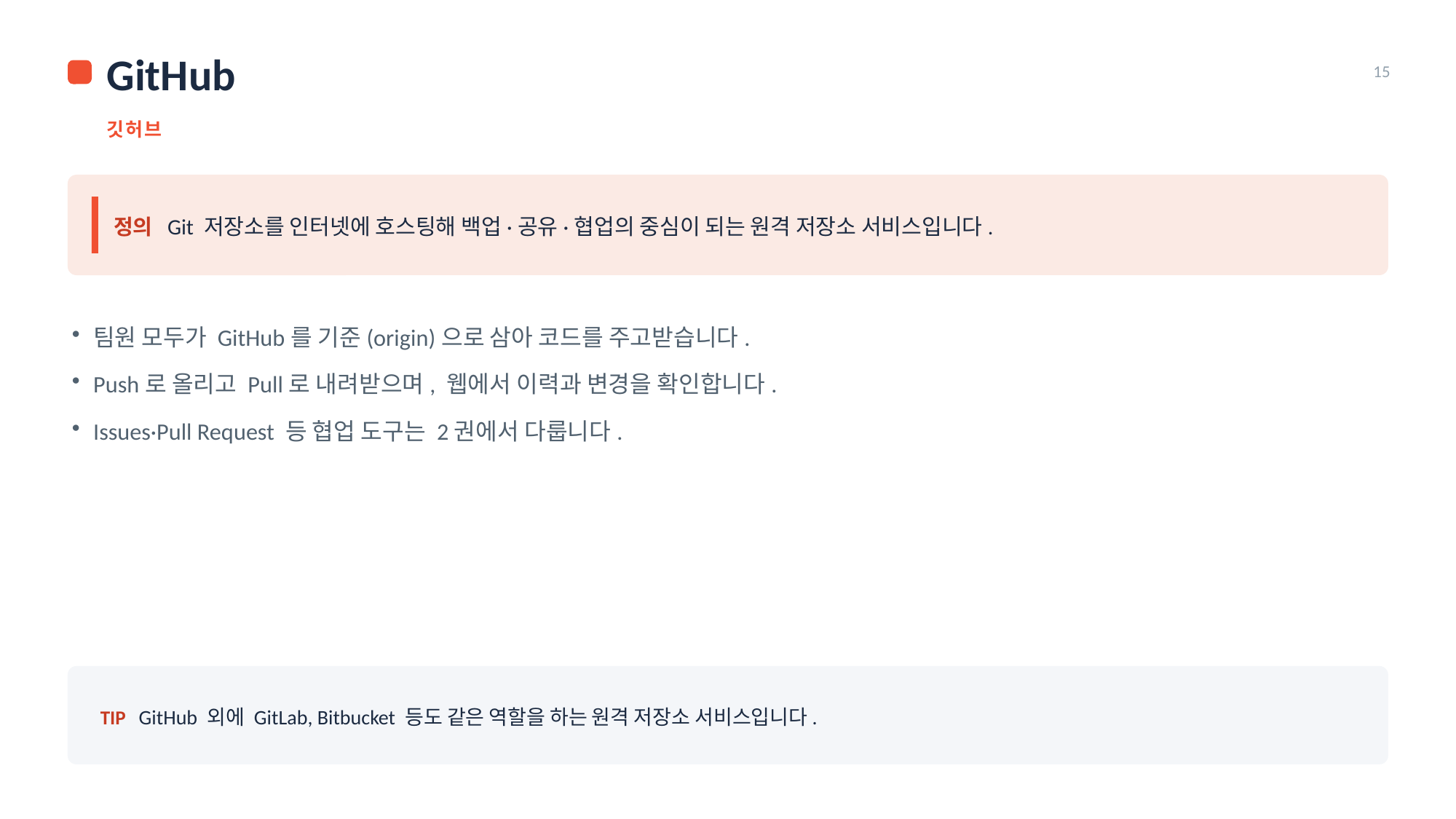

GitHub
15

깃허브

정의  Git 저장소를 인터넷에 호스팅해 백업·공유·협업의 중심이 되는 원격 저장소 서비스입니다.

팀원 모두가 GitHub를 기준(origin)으로 삼아 코드를 주고받습니다.
Push로 올리고 Pull로 내려받으며, 웹에서 이력과 변경을 확인합니다.
Issues·Pull Request 등 협업 도구는 2권에서 다룹니다.

TIP   GitHub 외에 GitLab, Bitbucket 등도 같은 역할을 하는 원격 저장소 서비스입니다.